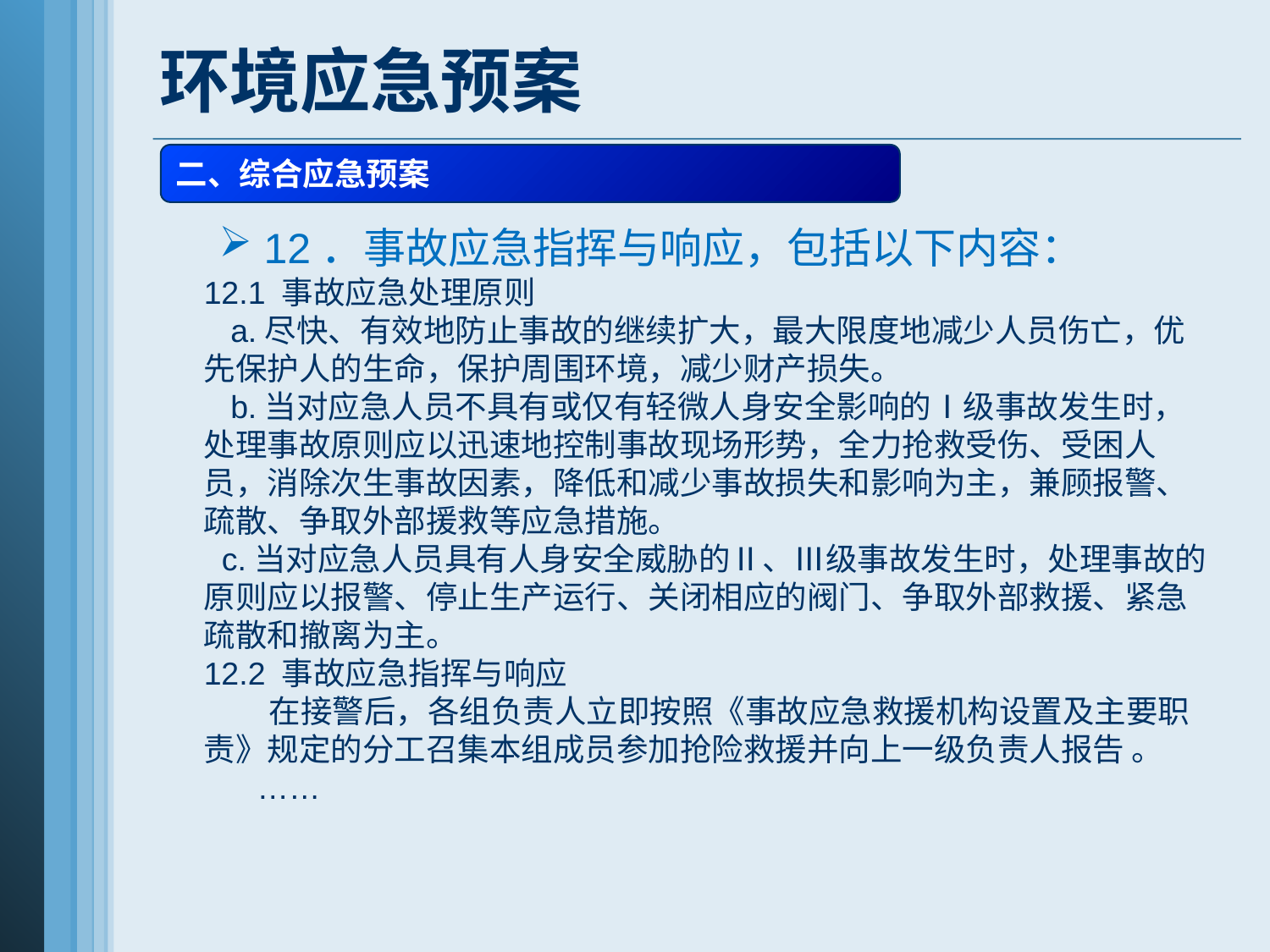

环境应急预案
二、综合应急预案
12．事故应急指挥与响应，包括以下内容：
12.1 事故应急处理原则
   a.尽快、有效地防止事故的继续扩大，最大限度地减少人员伤亡，优先保护人的生命，保护周围环境，减少财产损失。
   b.当对应急人员不具有或仅有轻微人身安全影响的Ⅰ级事故发生时，处理事故原则应以迅速地控制事故现场形势，全力抢救受伤、受困人员，消除次生事故因素，降低和减少事故损失和影响为主，兼顾报警、疏散、争取外部援救等应急措施。
  c.当对应急人员具有人身安全威胁的Ⅱ、Ⅲ级事故发生时，处理事故的原则应以报警、停止生产运行、关闭相应的阀门、争取外部救援、紧急疏散和撤离为主。
12.2 事故应急指挥与响应
        在接警后，各组负责人立即按照《事故应急救援机构设置及主要职责》规定的分工召集本组成员参加抢险救援并向上一级负责人报告 。
      ……